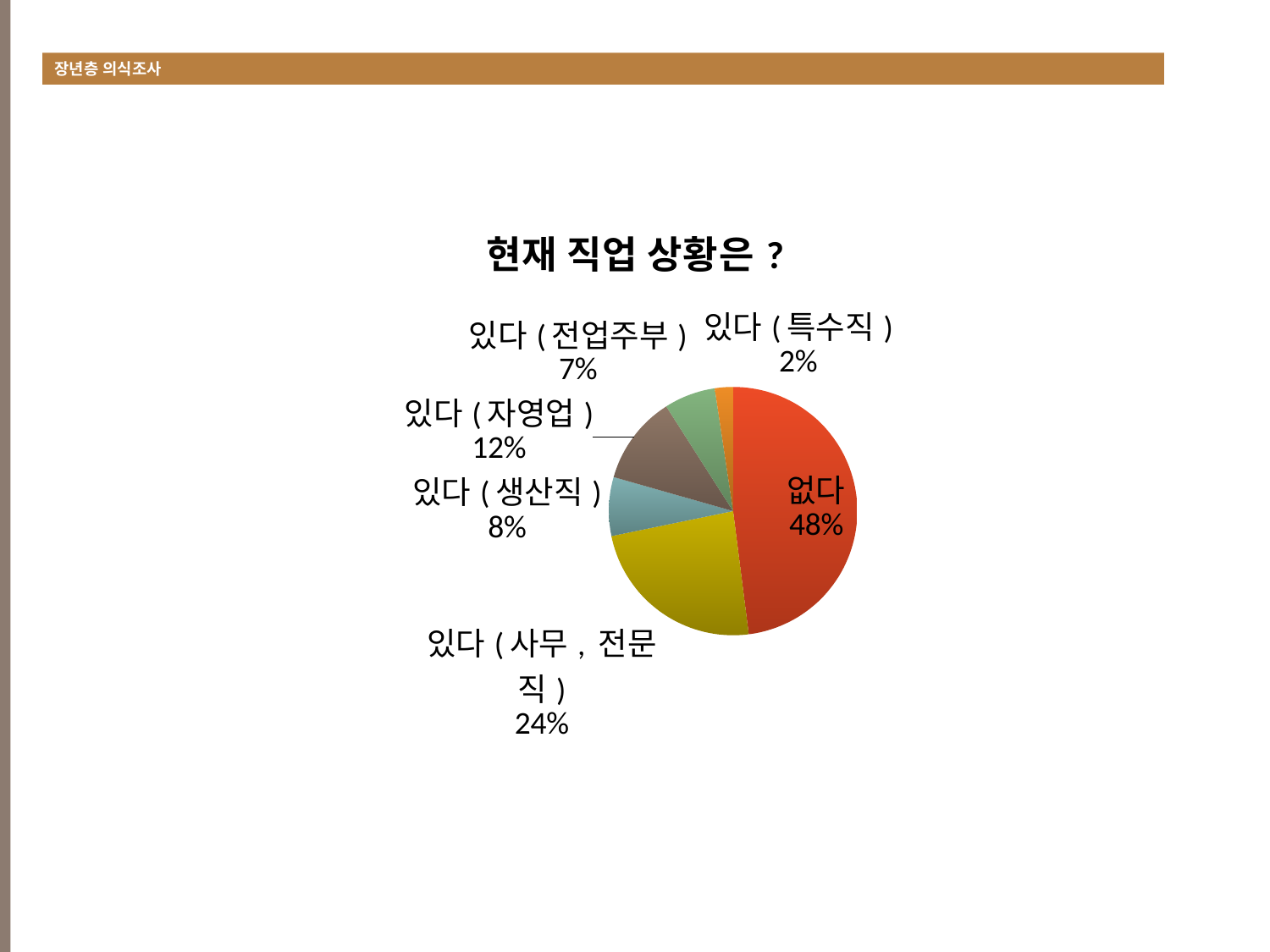

장년층 의식조사

#

### Chart:

| Category | 현재 직업 상황은? |
|---|---|
| 없다 | 345.0 |
| 있다(사무, 전문직) | 171.0 |
| 있다(생산직) | 55.0 |
| 있다(자영업) | 83.0 |
| 있다(전업주부) | 48.0 |
| 있다(특수직) | 17.0 |